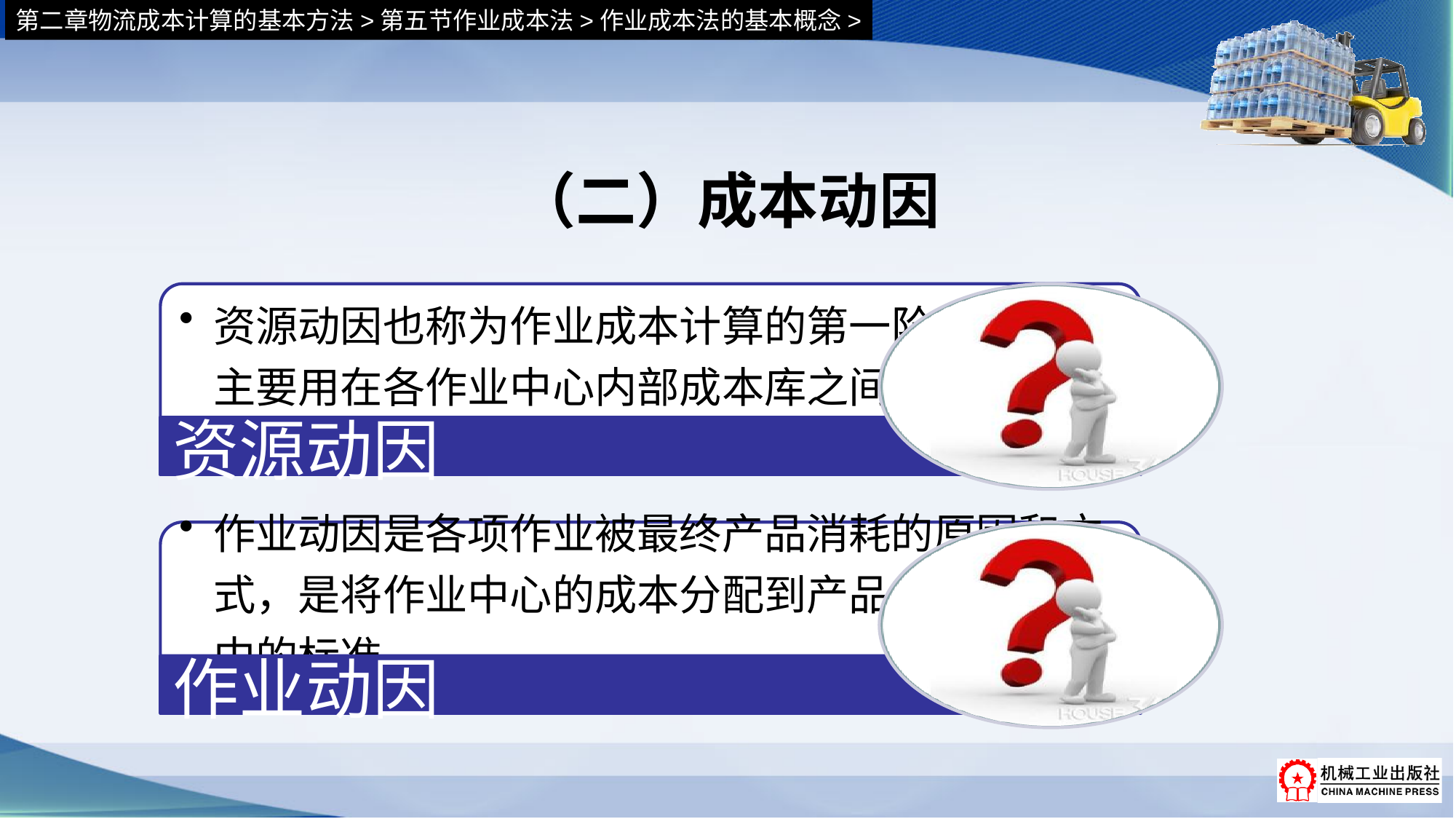

第二章物流成本计算的基本方法>第五节作业成本法>作业成本法的基本概念>
# （二）成本动因
资源动因
资源动因也称为作业成本计算的第一阶段动因，主要用在各作业中心内部成本库之间分配资源。
作业动因
作业动因是各项作业被最终产品消耗的原因和方式，是将作业中心的成本分配到产品或劳务顾客中的标准。